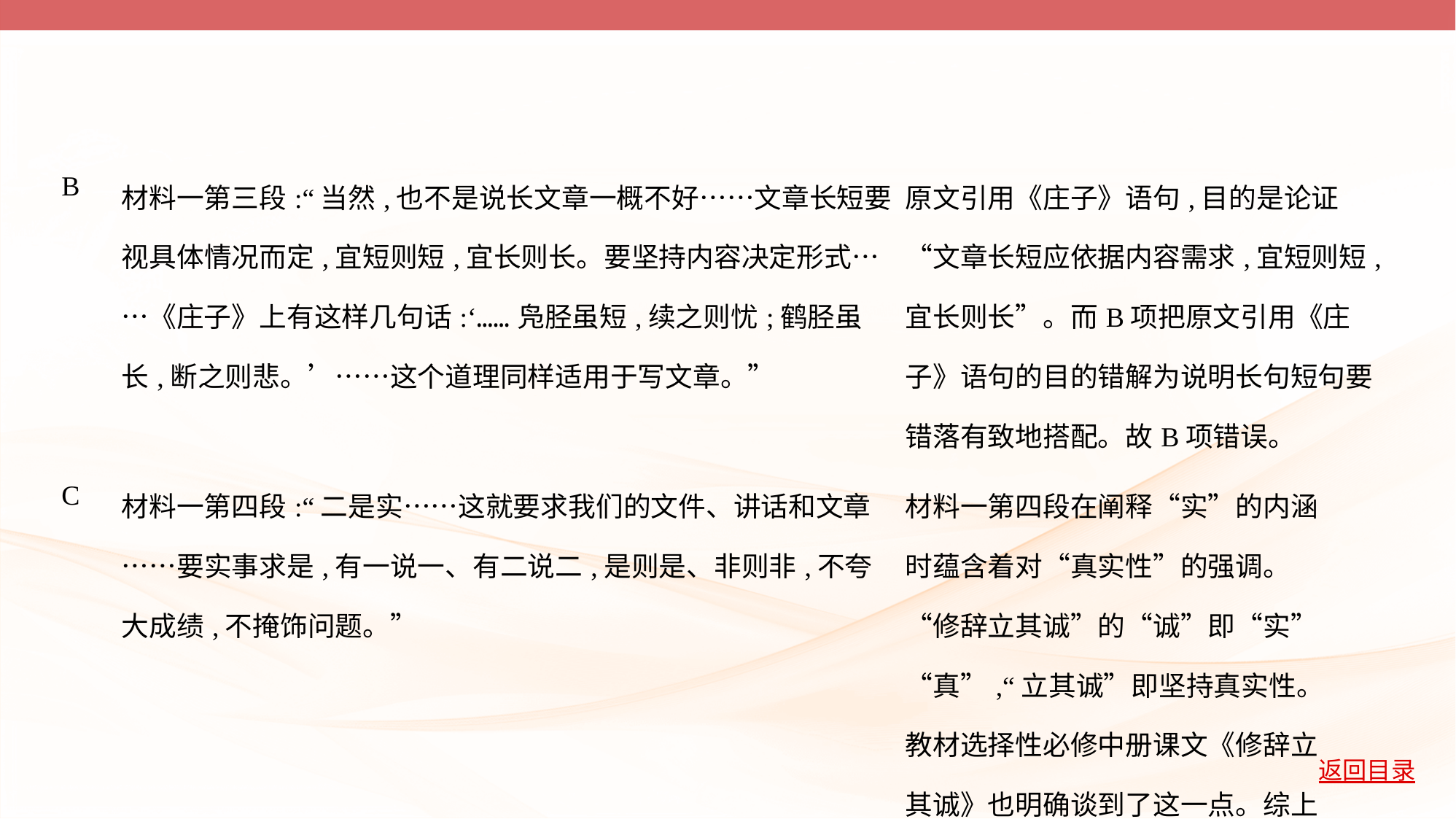

| B | 材料一第三段:“当然,也不是说长文章一概不好……文章长短要视具体情况而定,宜短则短,宜长则长。要坚持内容决定形式……《庄子》上有这样几句话:‘……凫胫虽短,续之则忧;鹤胫虽长,断之则悲。’……这个道理同样适用于写文章。” | 原文引用《庄子》语句,目的是论证 “文章长短应依据内容需求,宜短则短,宜长则长”。而B项把原文引用《庄子》语句的目的错解为说明长句短句要错落有致地搭配。故B项错误。 |
| --- | --- | --- |
| C | 材料一第四段:“二是实……这就要求我们的文件、讲话和文章……要实事求是,有一说一、有二说二,是则是、非则非,不夸大成绩,不掩饰问题。” | 材料一第四段在阐释“实”的内涵 时蕴含着对“真实性”的强调。 “修辞立其诚”的“诚”即“实” “真”,“立其诚”即坚持真实性。 教材选择性必修中册课文《修辞立 其诚》也明确谈到了这一点。综上 可判断,C项正确。 |